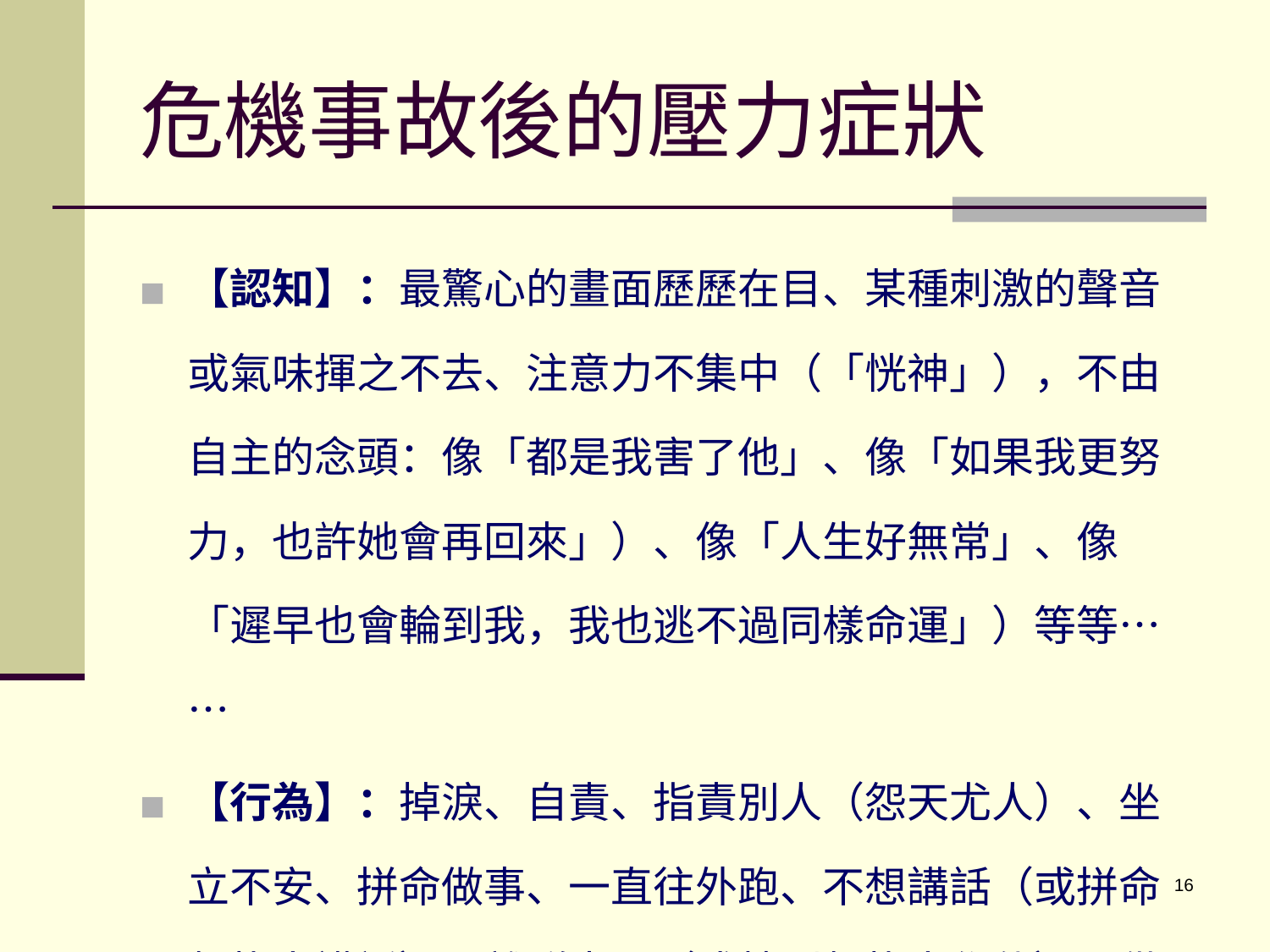

# 危機事故後的壓力症狀
【認知】：最驚心的畫面歷歷在目、某種刺激的聲音或氣味揮之不去、注意力不集中（「恍神」），不由自主的念頭：像「都是我害了他」、像「如果我更努力，也許她會再回來」）、像「人生好無常」、像「遲早也會輪到我，我也逃不過同樣命運」）等等……
【行為】：掉淚、自責、指責別人（怨天尤人）、坐立不安、拼命做事、一直往外跑、不想講話（或拼命想找人講話）、離群索居（或特別想找人作伴）、借酒澆愁、抽菸、吃安眠藥、發呆……

16